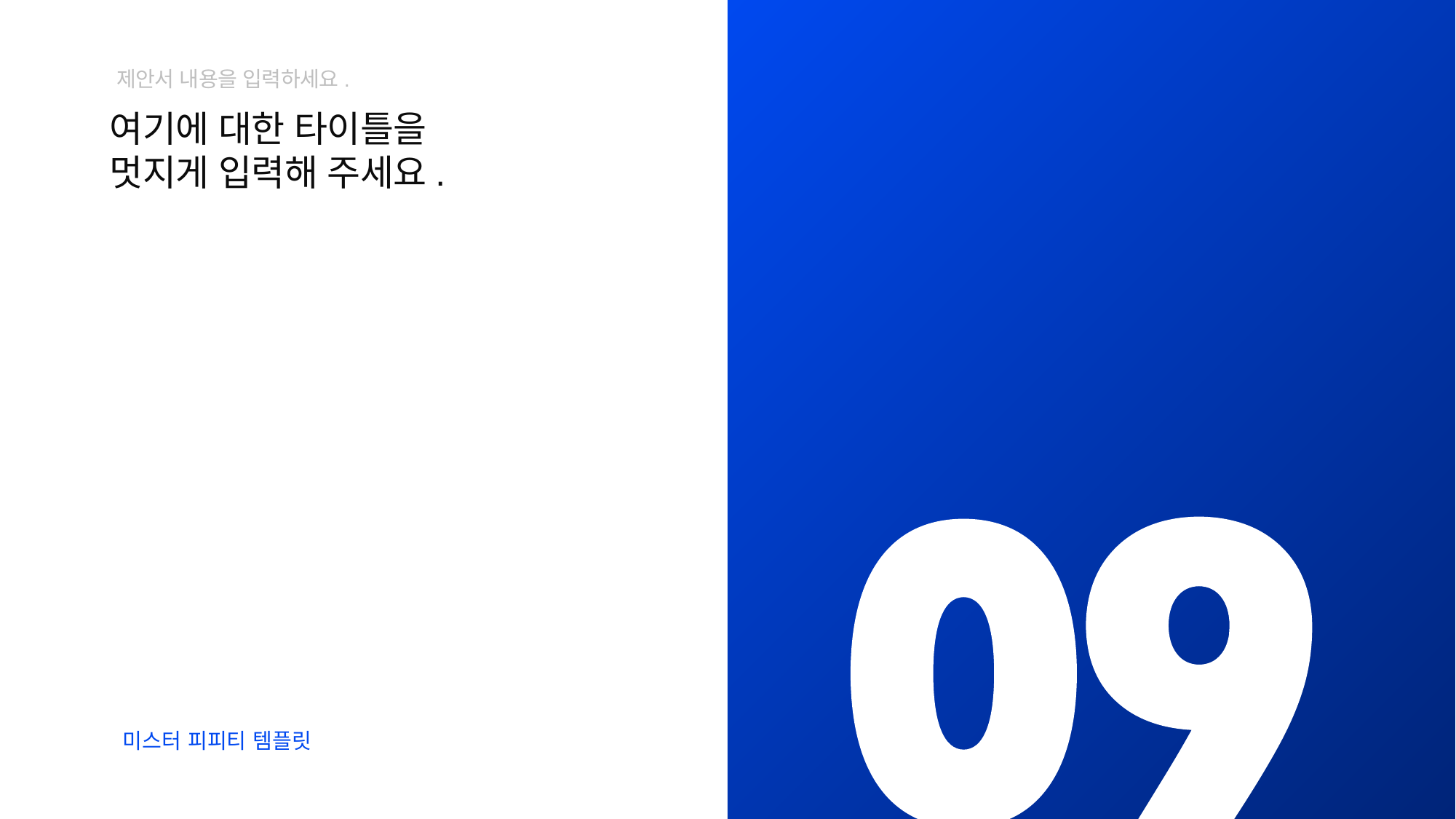

제안서 내용을 입력하세요.
LOGO
여기에 대한 타이틀을
멋지게 입력해 주세요.

미스터 피피티 템플릿